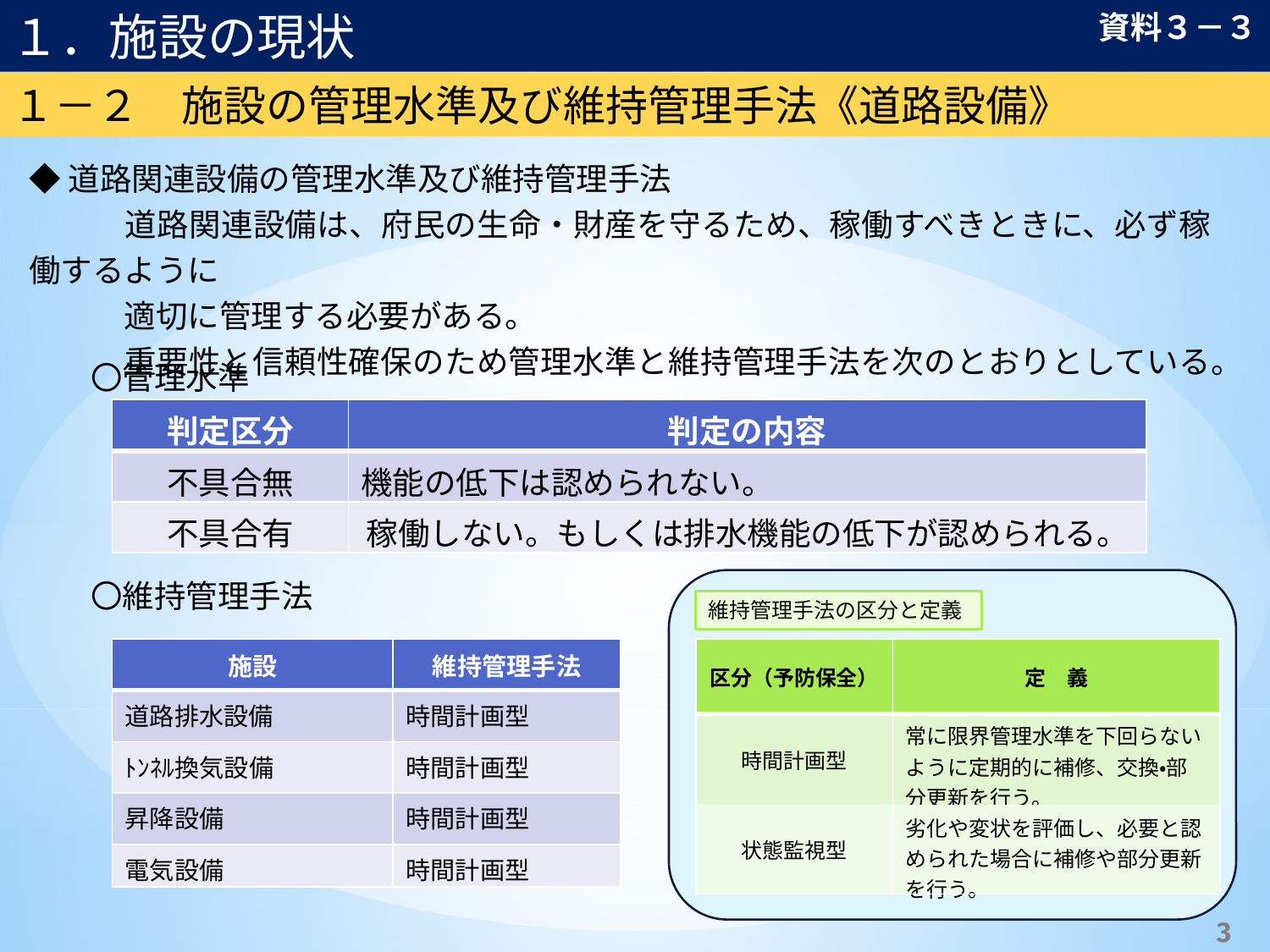

１．施設の現状
資料３－３
１－２　施設の管理水準及び維持管理手法《道路設備》
◆道路関連設備の管理水準及び維持管理手法
　　　道路関連設備は、府民の生命・財産を守るため、稼働すべきときに、必ず稼働するように
　　　適切に管理する必要がある。
　　　重要性と信頼性確保のため管理水準と維持管理手法を次のとおりとしている。
〇管理水準
| 判定区分 | 判定の内容 |
| --- | --- |
| 不具合無 | 機能の低下は認められない。 |
| 不具合有 | 稼働しない。もしくは排水機能の低下が認められる。 |
〇維持管理手法

維持管理手法の区分と定義
| 施設 | 維持管理手法 |
| --- | --- |
| 道路排水設備 | 時間計画型 |
| ﾄﾝﾈﾙ換気設備 | 時間計画型 |
| 昇降設備 | 時間計画型 |
| 電気設備 | 時間計画型 |
| 区分（予防保全） | 定　義 |
| --- | --- |
| 時間計画型 | 常に限界管理水準を下回らないように定期的に補修、交換・部分更新を行う。 |
| 状態監視型 | 劣化や変状を評価し、必要と認められた場合に補修や部分更新を行う。 |
3